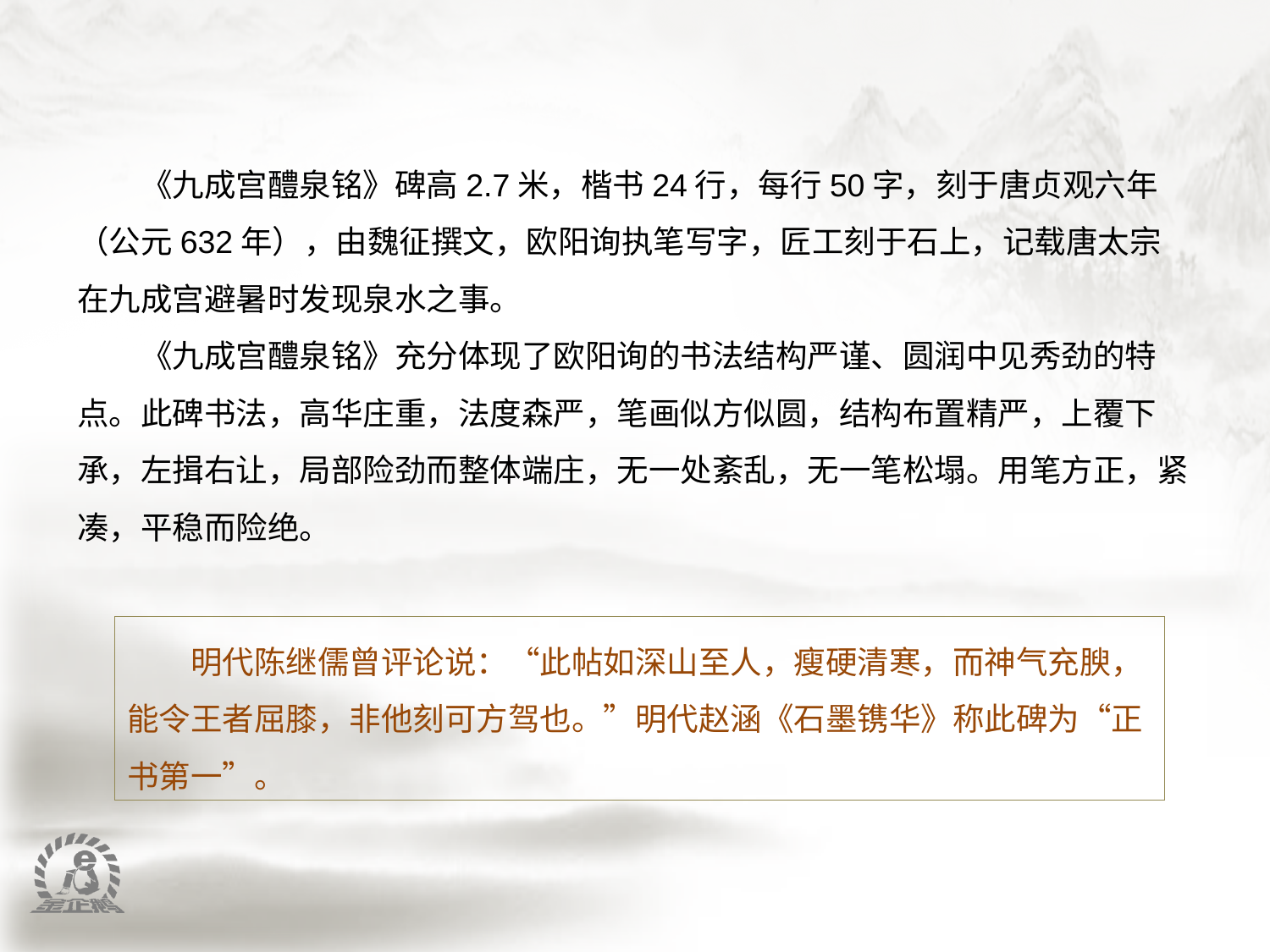

《九成宫醴泉铭》碑高2.7米，楷书24行，每行50字，刻于唐贞观六年（公元632年），由魏征撰文，欧阳询执笔写字，匠工刻于石上，记载唐太宗在九成宫避暑时发现泉水之事。
《九成宫醴泉铭》充分体现了欧阳询的书法结构严谨、圆润中见秀劲的特点。此碑书法，高华庄重，法度森严，笔画似方似圆，结构布置精严，上覆下承，左揖右让，局部险劲而整体端庄，无一处紊乱，无一笔松塌。用笔方正，紧凑，平稳而险绝。
明代陈继儒曾评论说：“此帖如深山至人，瘦硬清寒，而神气充腴，能令王者屈膝，非他刻可方驾也。”明代赵涵《石墨镌华》称此碑为“正书第一”。